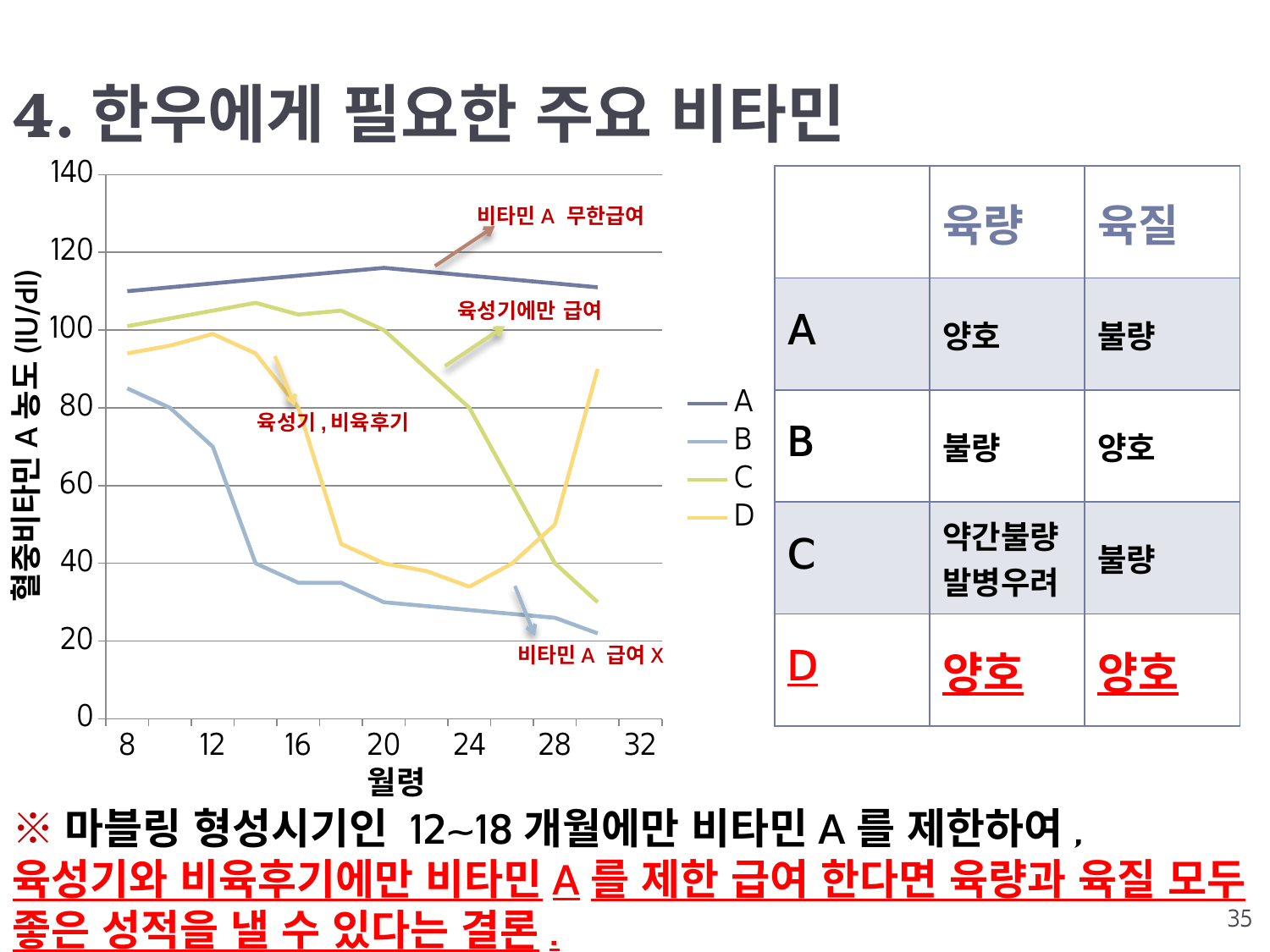

# 4.한우에게 필요한 주요 비타민

### Chart

| Category | A | B | C | D |
|---|---|---|---|---|
| 8 | 110.0 | 85.0 | 101.0 | 94.0 |
|  | 111.0 | 80.0 | 103.0 | 96.0 |
| 12 | 112.0 | 70.0 | 105.0 | 99.0 |
|  | 113.0 | 40.0 | 107.0 | 94.0 |
| 16 | 114.0 | 35.0 | 104.0 | 80.0 |
|  | 115.0 | 35.0 | 105.0 | 45.0 |
| 20 | 116.0 | 30.0 | 100.0 | 40.0 |
|  | 115.0 | 29.0 | 90.0 | 38.0 |
| 24 | 114.0 | 28.0 | 80.0 | 34.0 |
|  | 113.0 | 27.0 | 60.0 | 40.0 |
| 28 | 112.0 | 26.0 | 40.0 | 50.0 |
|  | 111.0 | 22.0 | 30.0 | 90.0 |
| 32 | None | None | None | None |
|  | 육량 | 육질 |
| --- | --- | --- |
| A | 양호 | 불량 |
| B | 불량 | 양호 |
| C | 약간불량 발병우려 | 불량 |
| D | 양호 | 양호 |
비타민A 무한급여
혈중비타민A농도(IU/dl)
비타민A 급여X
월령
※마블링 형성시기인 12~18개월에만 비타민A를 제한하여,
육성기와 비육후기에만 비타민A를 제한 급여 한다면 육량과 육질 모두 좋은 성적을 낼 수 있다는 결론.
35